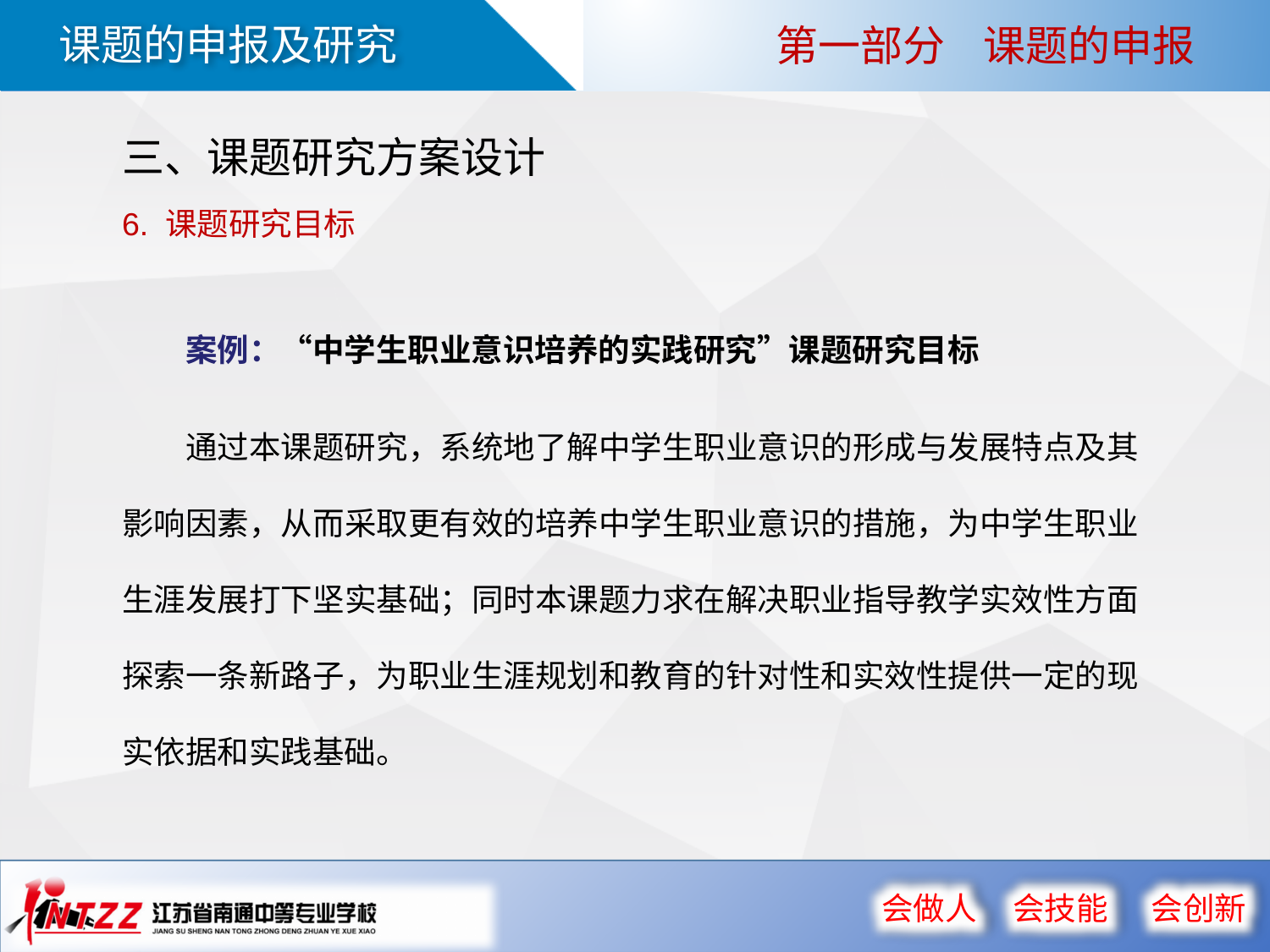

第一部分    课题的申报
三、课题研究方案设计
6. 课题研究目标
案例：“中学生职业意识培养的实践研究”课题研究目标
通过本课题研究，系统地了解中学生职业意识的形成与发展特点及其影响因素，从而采取更有效的培养中学生职业意识的措施，为中学生职业生涯发展打下坚实基础；同时本课题力求在解决职业指导教学实效性方面探索一条新路子，为职业生涯规划和教育的针对性和实效性提供一定的现实依据和实践基础。